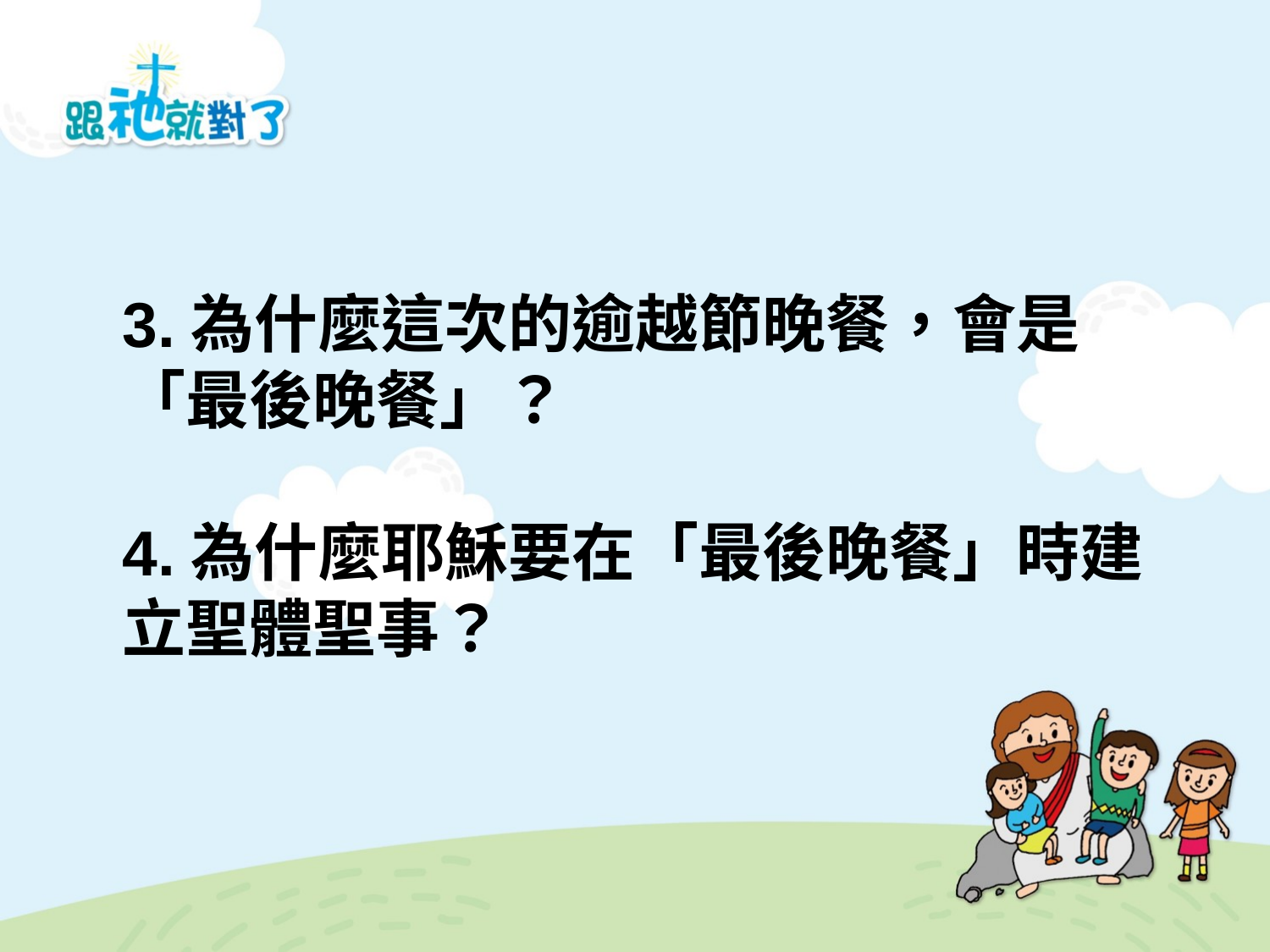

3.為什麼這次的逾越節晚餐，會是「最後晚餐」？

4.為什麼耶穌要在「最後晚餐」時建立聖體聖事？